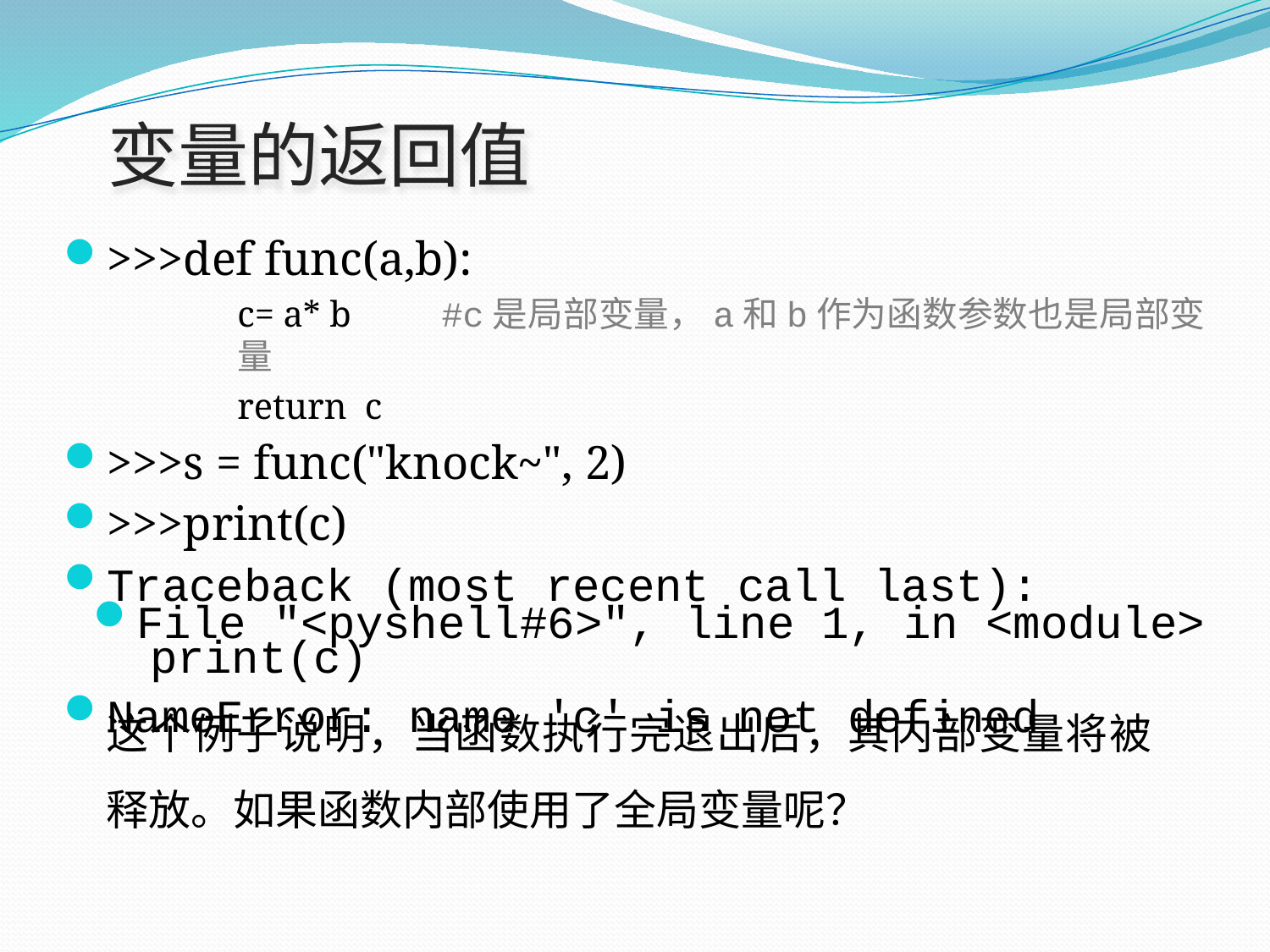

# 变量的返回值
>>>def func(a,b):
c= a* b          #c是局部变量，a和b作为函数参数也是局部变量
return  c
>>>s = func("knock~", 2)
>>>print(c)
Traceback (most recent call last):
File "<pyshell#6>", line 1, in <module>  print(c)
NameError: name 'c' is not defined
这个例子说明，当函数执行完退出后，其内部变量将被 释放。如果函数内部使用了全局变量呢？